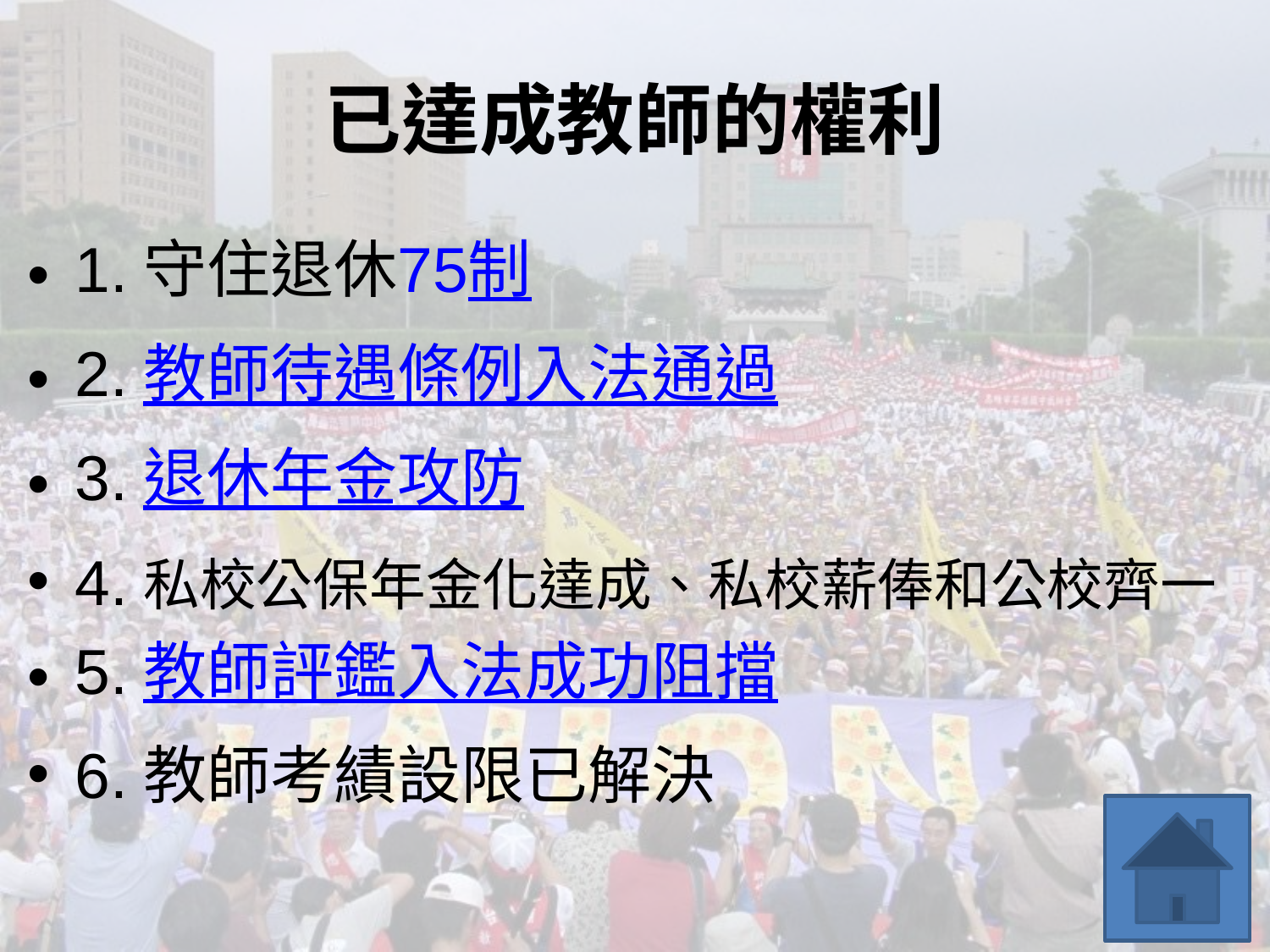

# 已達成教師的權利
1.守住退休75制
2.教師待遇條例入法通過
3.退休年金攻防
4.私校公保年金化達成、私校薪俸和公校齊一
5.教師評鑑入法成功阻擋
6.教師考績設限已解決